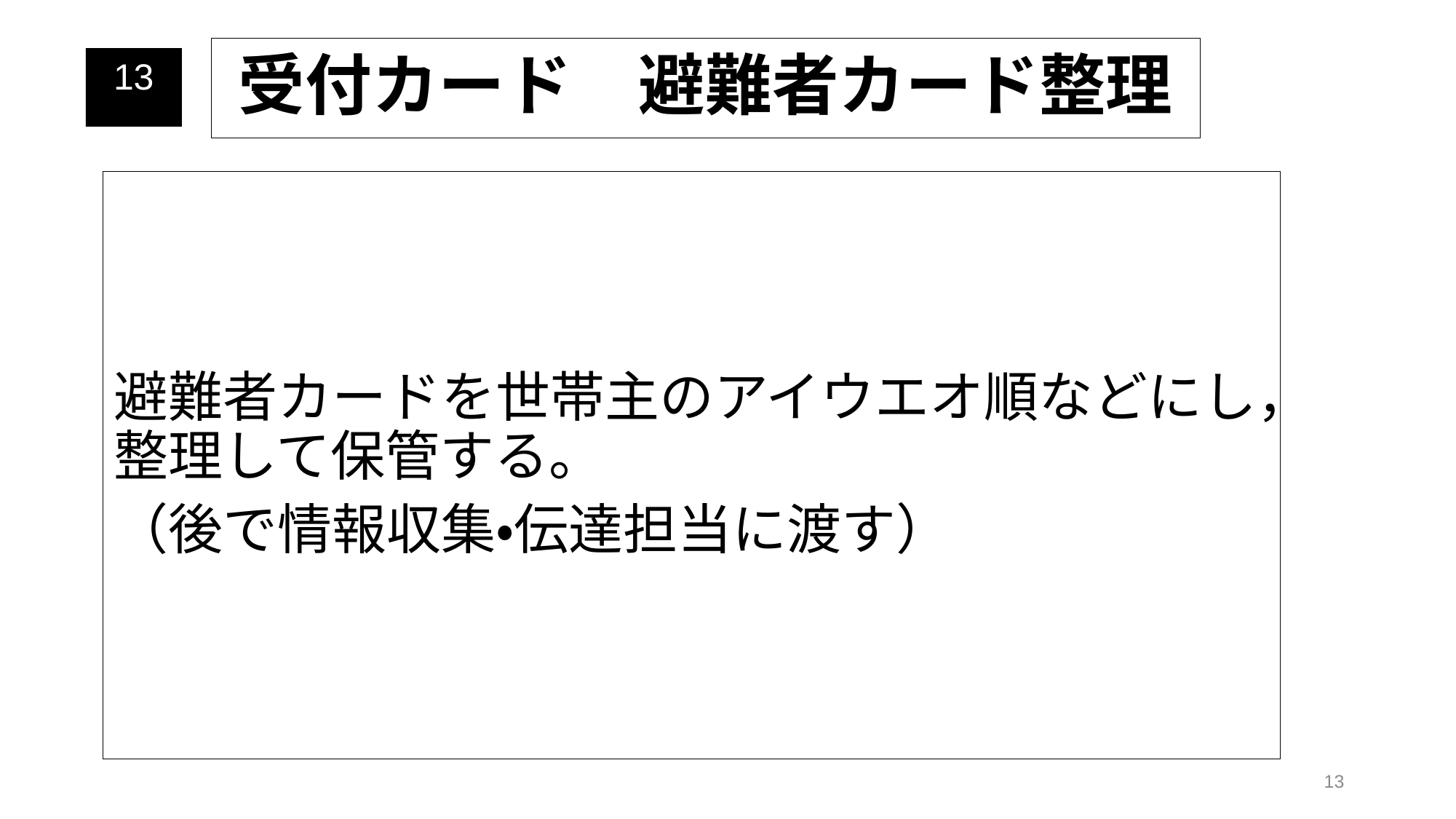

受付カード　避難者カード整理
13
避難者カードを世帯主のアイウエオ順などにし，整理して保管する。
（後で情報収集・伝達担当に渡す）

13